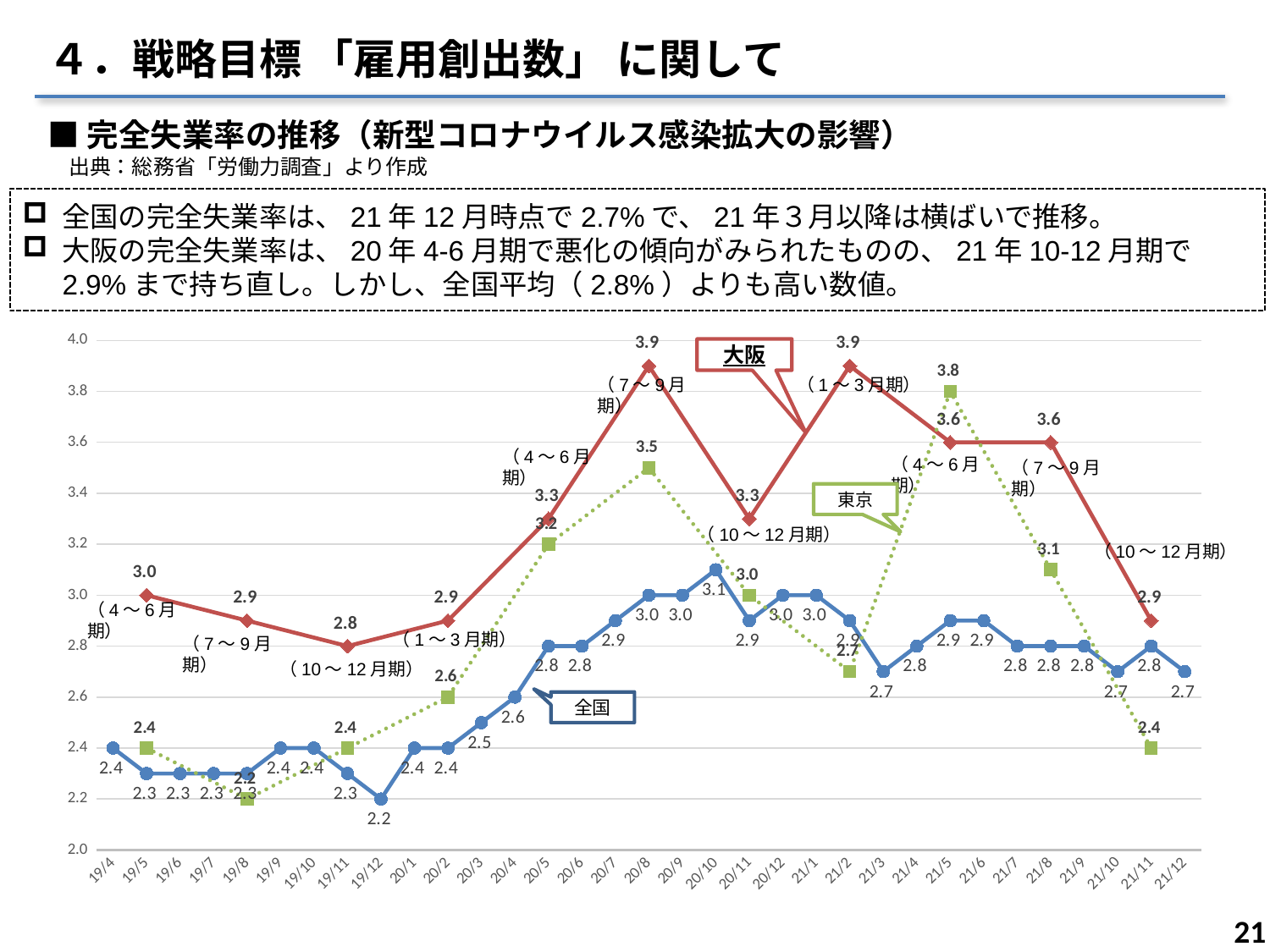

４．戦略目標 「雇用創出数」 に関して
■完全失業率の推移（新型コロナウイルス感染拡大の影響）
　出典：総務省「労働力調査」より作成
全国の完全失業率は、21年12月時点で2.7%で、21年３月以降は横ばいで推移。
大阪の完全失業率は、20年4-6月期で悪化の傾向がみられたものの、21年10-12月期で2.9%まで持ち直し。しかし、全国平均（2.8%）よりも高い数値。

### Chart

| Category | 全国 | 大阪 | 東京 |
|---|---|---|---|
| 19/4 | 2.4 | None | None |
| 19/5 | 2.3 | 3.0 | 2.4 |
| 19/6 | 2.3 | None | None |
| 19/7 | 2.3 | None | None |
| 19/8 | 2.3 | 2.9 | 2.2 |
| 19/9 | 2.4 | None | None |
| 19/10 | 2.4 | None | None |
| 19/11 | 2.3 | 2.8 | 2.4 |
| 19/12 | 2.2 | None | None |
| 20/1 | 2.4 | None | None |
| 20/2 | 2.4 | 2.9 | 2.6 |
| 20/3 | 2.5 | None | None |
| 20/4 | 2.6 | None | None |
| 20/5 | 2.8 | 3.3 | 3.2 |
| 20/6 | 2.8 | None | None |
| 20/7 | 2.9 | None | None |
| 20/8 | 3.0 | 3.9 | 3.5 |
| 20/9 | 3.0 | None | None |
| 20/10 | 3.1 | None | None |
| 20/11 | 2.9 | 3.3 | 3.0 |
| 20/12 | 3.0 | None | None |
| 21/1 | 3.0 | None | None |
| 21/2 | 2.9 | 3.9 | 2.7 |
| 21/3 | 2.7 | None | None |
| 21/4 | 2.8 | None | None |
| 21/5 | 2.9 | 3.6 | 3.8 |
| 21/6 | 2.9 | None | None |
| 21/7 | 2.8 | None | None |
| 21/8 | 2.8 | 3.6 | 3.1 |
| 21/9 | 2.8 | None | None |
| 21/10 | 2.7 | None | None |
| 21/11 | 2.8 | 2.9 | 2.4 |
| 21/12 | 2.7 | None | None |
大阪
（1～3月期）
（7～9月期）
（4～6月期）
（4～6月期）
（7～9月期）
東京
（10～12月期）
（10～12月期）
（4～6月期）
（1～3月期）
（7～9月期）
（10～12月期）
全国
21